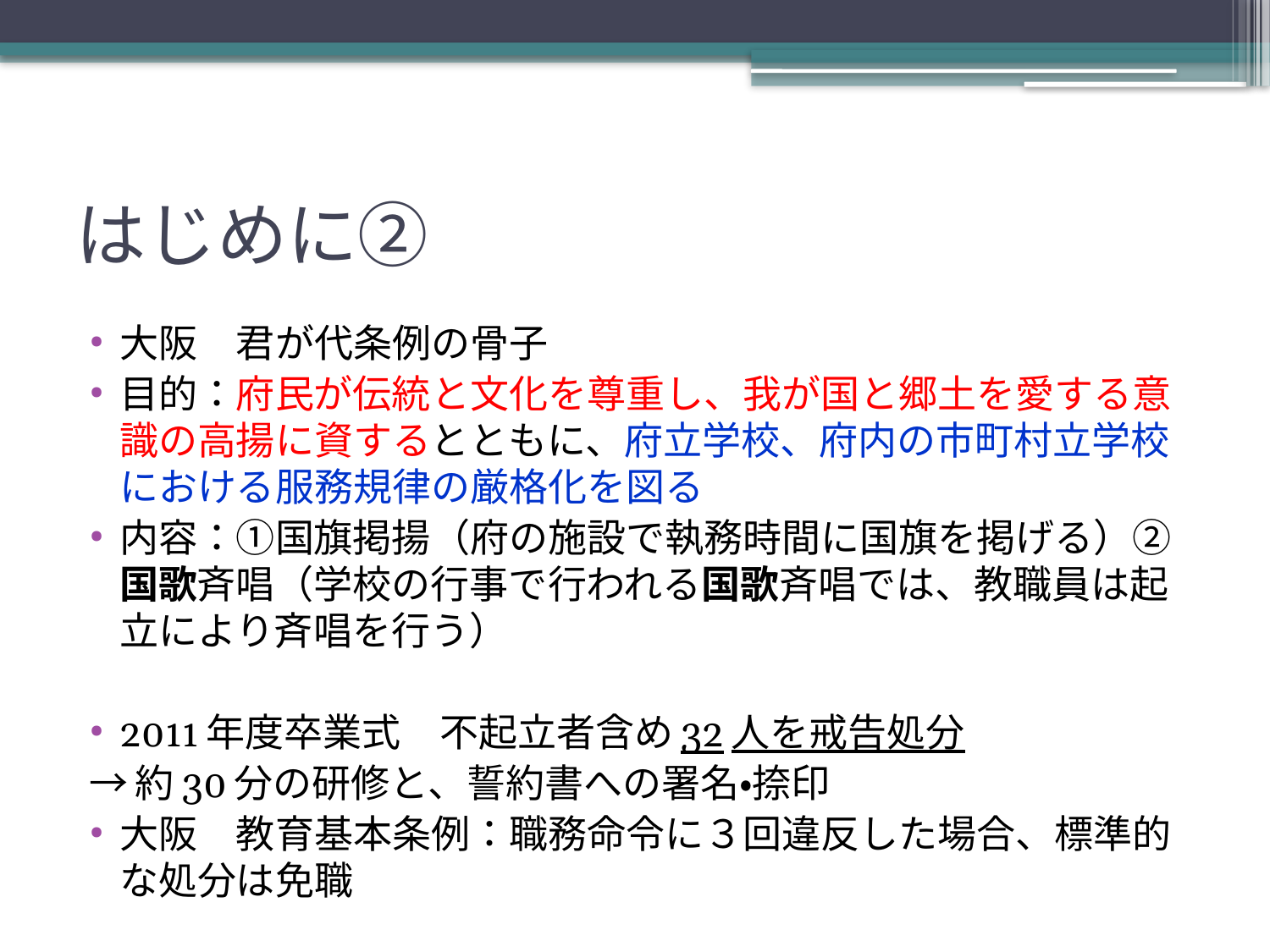

# はじめに②
大阪　君が代条例の骨子
目的：府民が伝統と文化を尊重し、我が国と郷土を愛する意識の高揚に資するとともに、府立学校、府内の市町村立学校における服務規律の厳格化を図る
内容：①国旗掲揚（府の施設で執務時間に国旗を掲げる）②国歌斉唱（学校の行事で行われる国歌斉唱では、教職員は起立により斉唱を行う）

2011年度卒業式　不起立者含め32人を戒告処分
→約30分の研修と、誓約書への署名・捺印
大阪　教育基本条例：職務命令に３回違反した場合、標準的な処分は免職